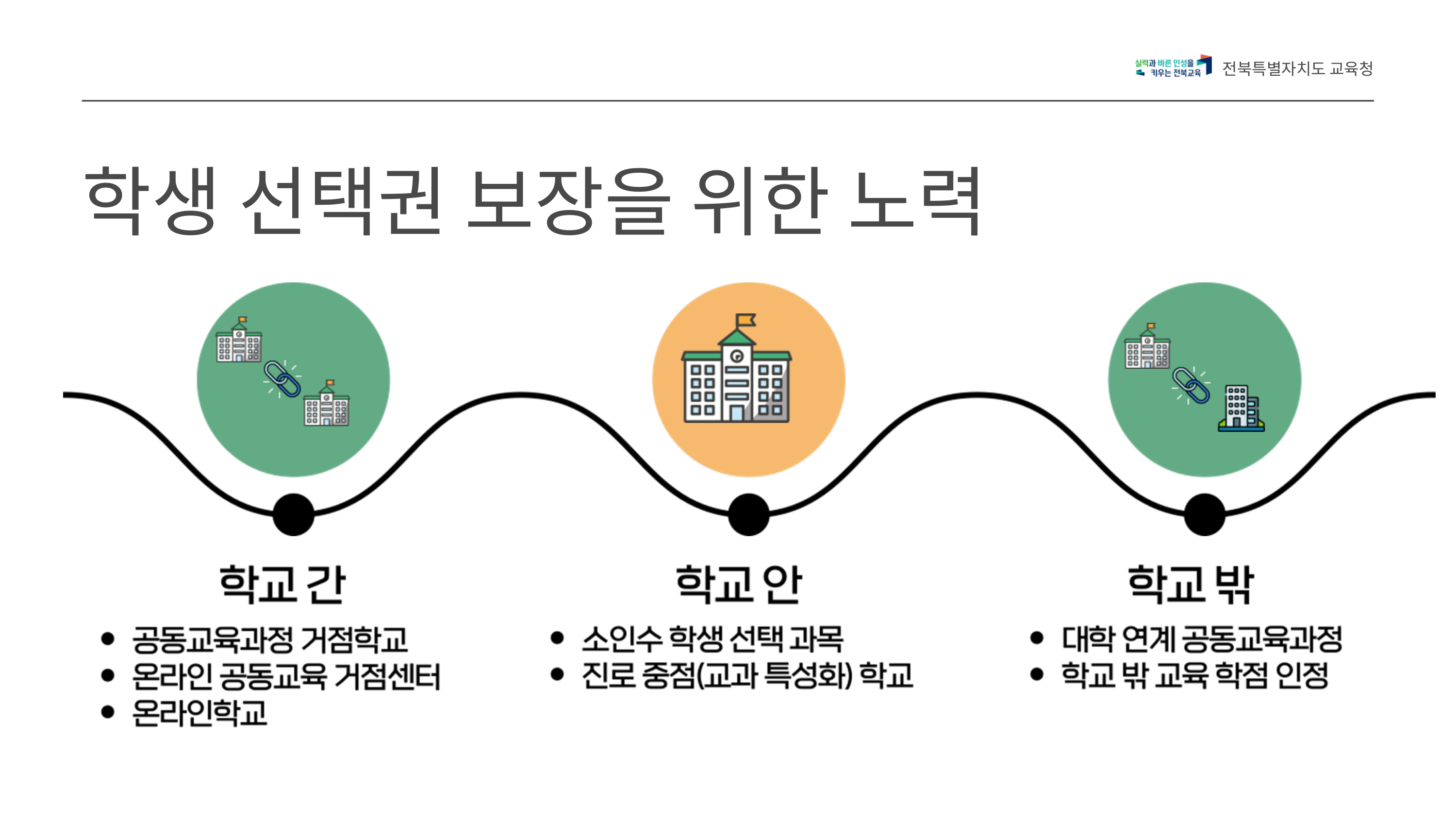

전북특별자치도 교육청

학생 선택권 보장을 위한 노력